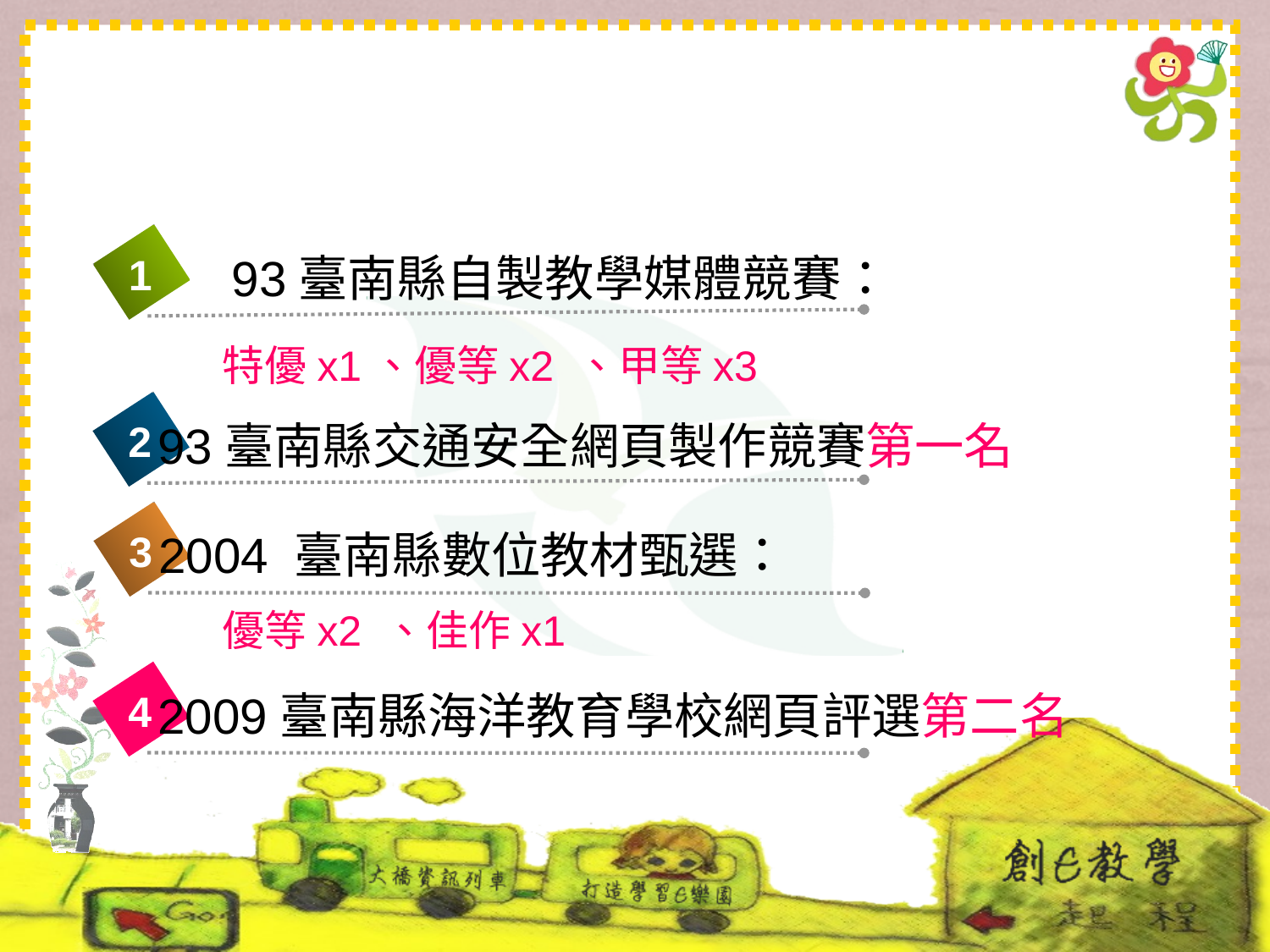

# 資訊融入教學成果

93臺南縣自製教學媒體競賽：
1

　　特優x1、優等x2 、甲等x3

　　優等x2 、佳作x1

93臺南縣交通安全網頁製作競賽第一名
2

2004 臺南縣數位教材甄選：
3

2009臺南縣海洋教育學校網頁評選第二名
4